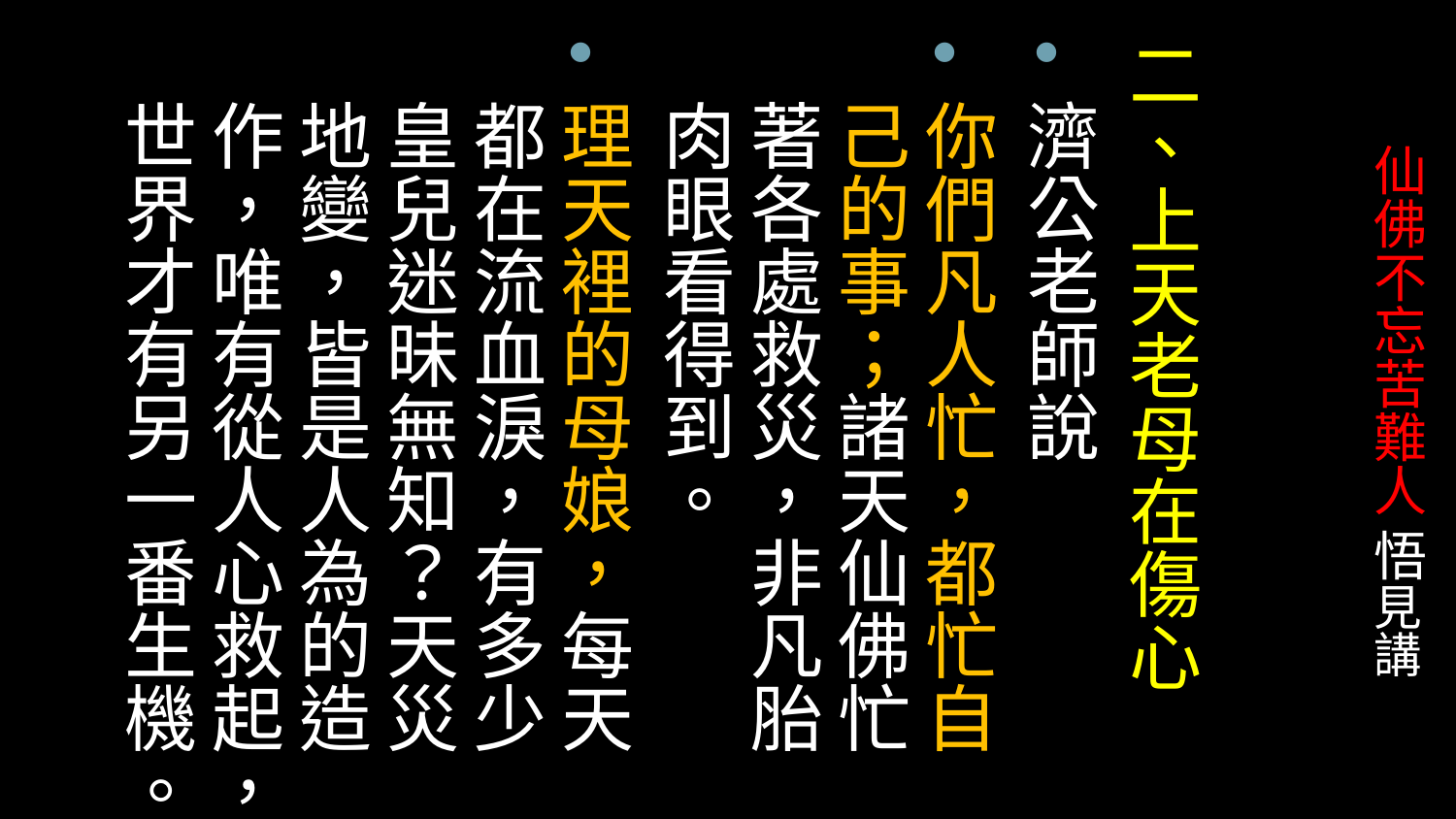

二、上天老母在傷心
濟公老師說
你們凡人忙，都忙自己的事；諸天仙佛忙著各處救災，非凡胎肉眼看得到。
理天裡的母娘，每天都在流血淚，有多少皇兒迷昧無知？天災地變，皆是人為的造作，唯有從人心救起，世界才有另一番生機。

# 仙佛不忘苦難人 悟見講